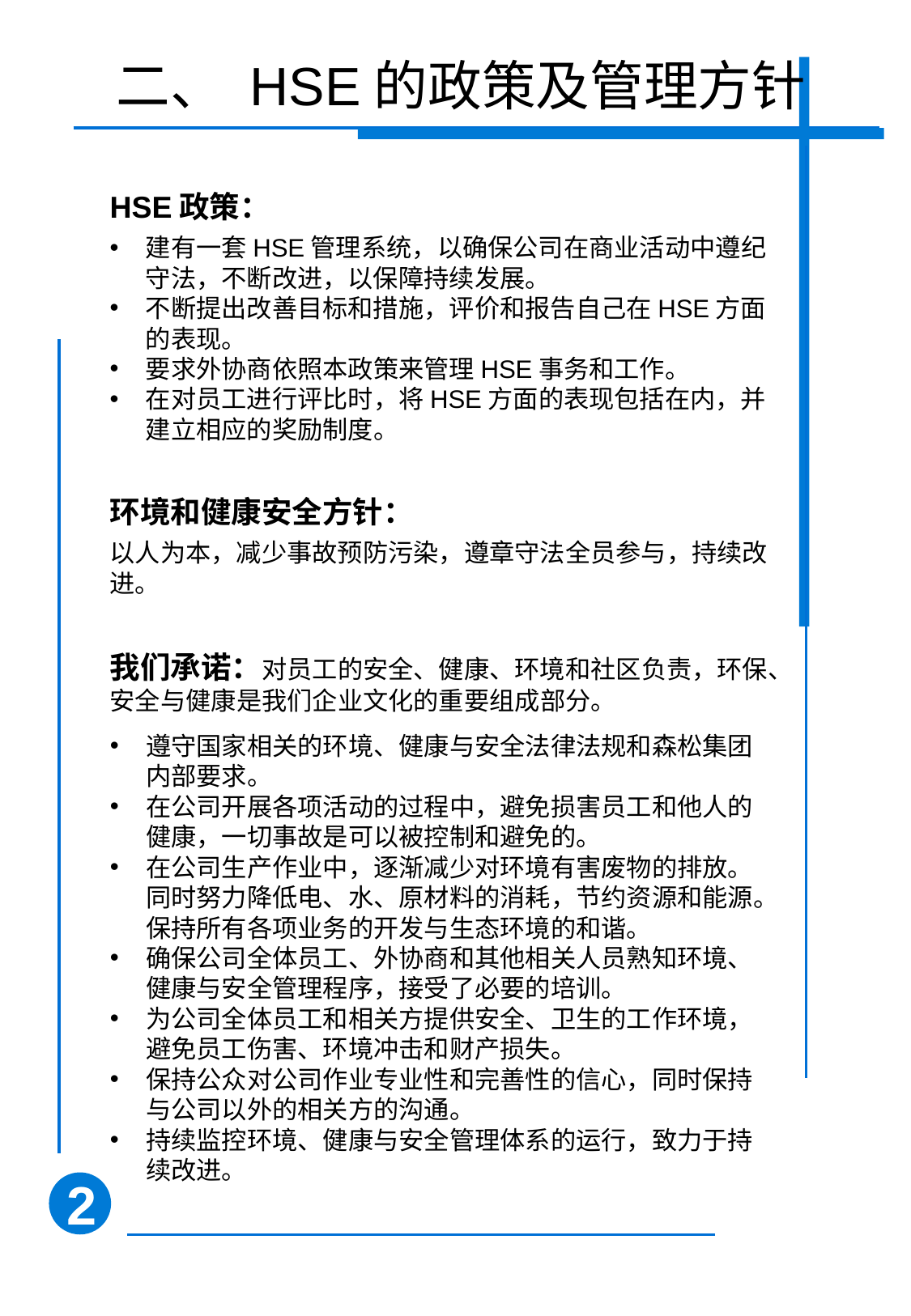

二、 HSE的政策及管理方针

HSE政策：
建有一套HSE管理系统，以确保公司在商业活动中遵纪守法，不断改进，以保障持续发展。
不断提出改善目标和措施，评价和报告自己在HSE方面的表现。
要求外协商依照本政策来管理HSE事务和工作。
在对员工进行评比时，将HSE方面的表现包括在内，并建立相应的奖励制度。

环境和健康安全方针：
以人为本，减少事故预防污染，遵章守法全员参与，持续改进。
我们承诺：对员工的安全、健康、环境和社区负责，环保、安全与健康是我们企业文化的重要组成部分。
遵守国家相关的环境、健康与安全法律法规和森松集团内部要求。
在公司开展各项活动的过程中，避免损害员工和他人的健康，一切事故是可以被控制和避免的。
在公司生产作业中，逐渐减少对环境有害废物的排放。同时努力降低电、水、原材料的消耗，节约资源和能源。保持所有各项业务的开发与生态环境的和谐。
确保公司全体员工、外协商和其他相关人员熟知环境、健康与安全管理程序，接受了必要的培训。
为公司全体员工和相关方提供安全、卫生的工作环境，避免员工伤害、环境冲击和财产损失。
保持公众对公司作业专业性和完善性的信心，同时保持与公司以外的相关方的沟通。
持续监控环境、健康与安全管理体系的运行，致力于持续改进。
2